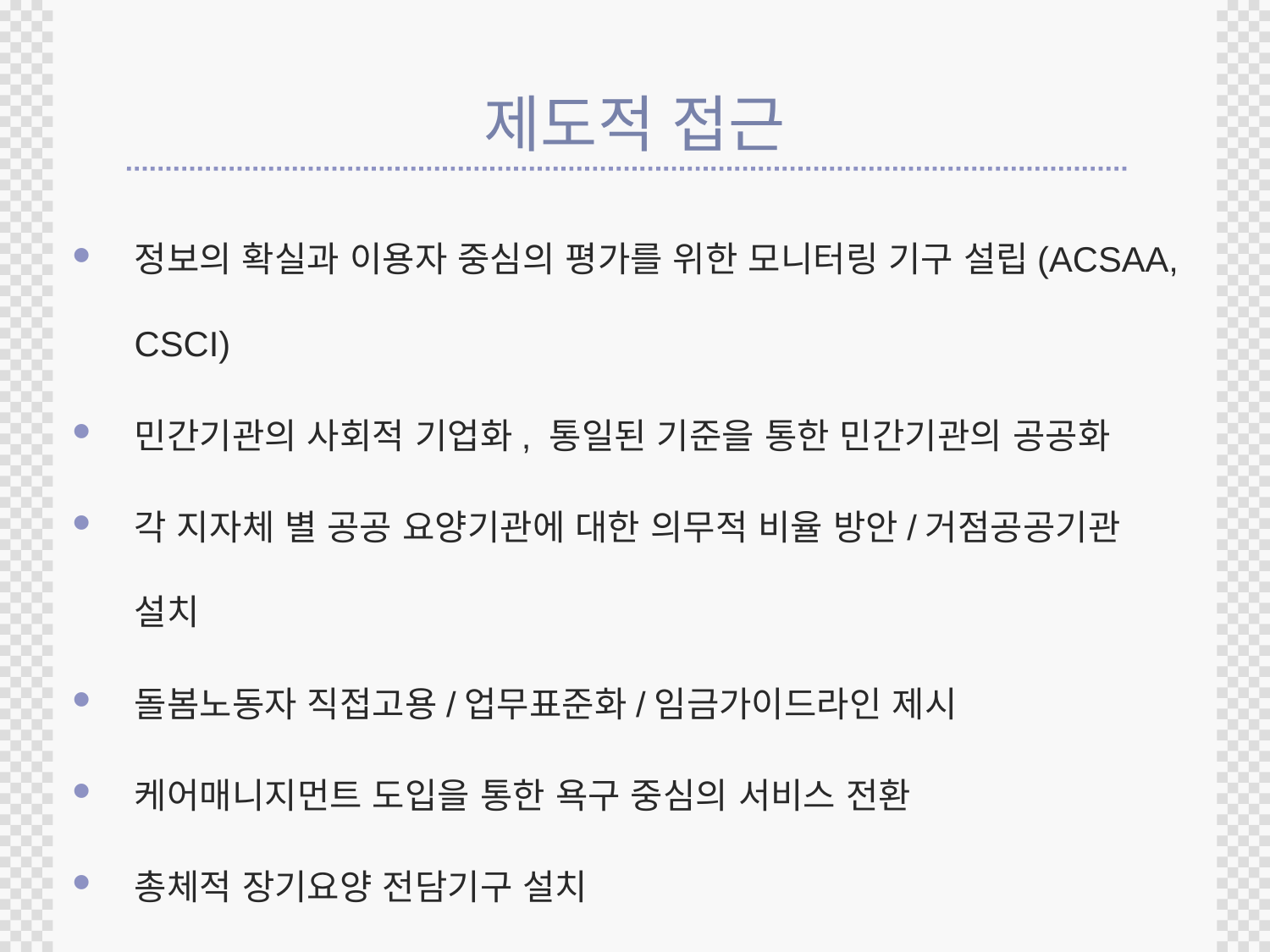

# 제도적 접근
정보의 확실과 이용자 중심의 평가를 위한 모니터링 기구 설립(ACSAA, CSCI)
민간기관의 사회적 기업화, 통일된 기준을 통한 민간기관의 공공화
각 지자체 별 공공 요양기관에 대한 의무적 비율 방안/거점공공기관 설치
돌봄노동자 직접고용/업무표준화/임금가이드라인 제시
케어매니지먼트 도입을 통한 욕구 중심의 서비스 전환
총체적 장기요양 전담기구 설치
장기요양사업에 대한 국민건강보험공단/지자체의 역할 재설정
서비스 이용자들의 정보의 비대칭 구조에 대한 알권리 보장